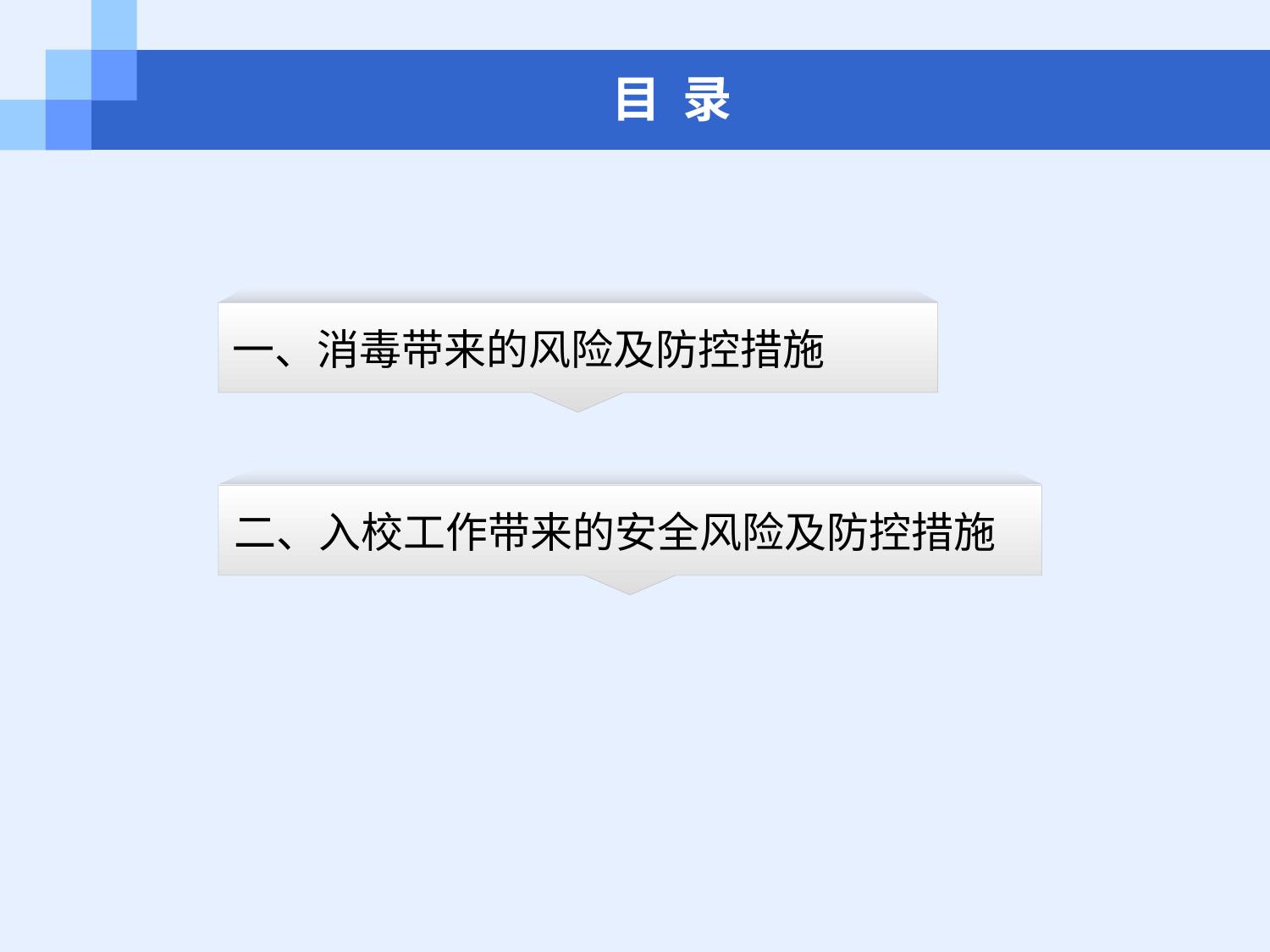

# 目  录

一、消毒带来的风险及防控措施

二、入校工作带来的安全风险及防控措施